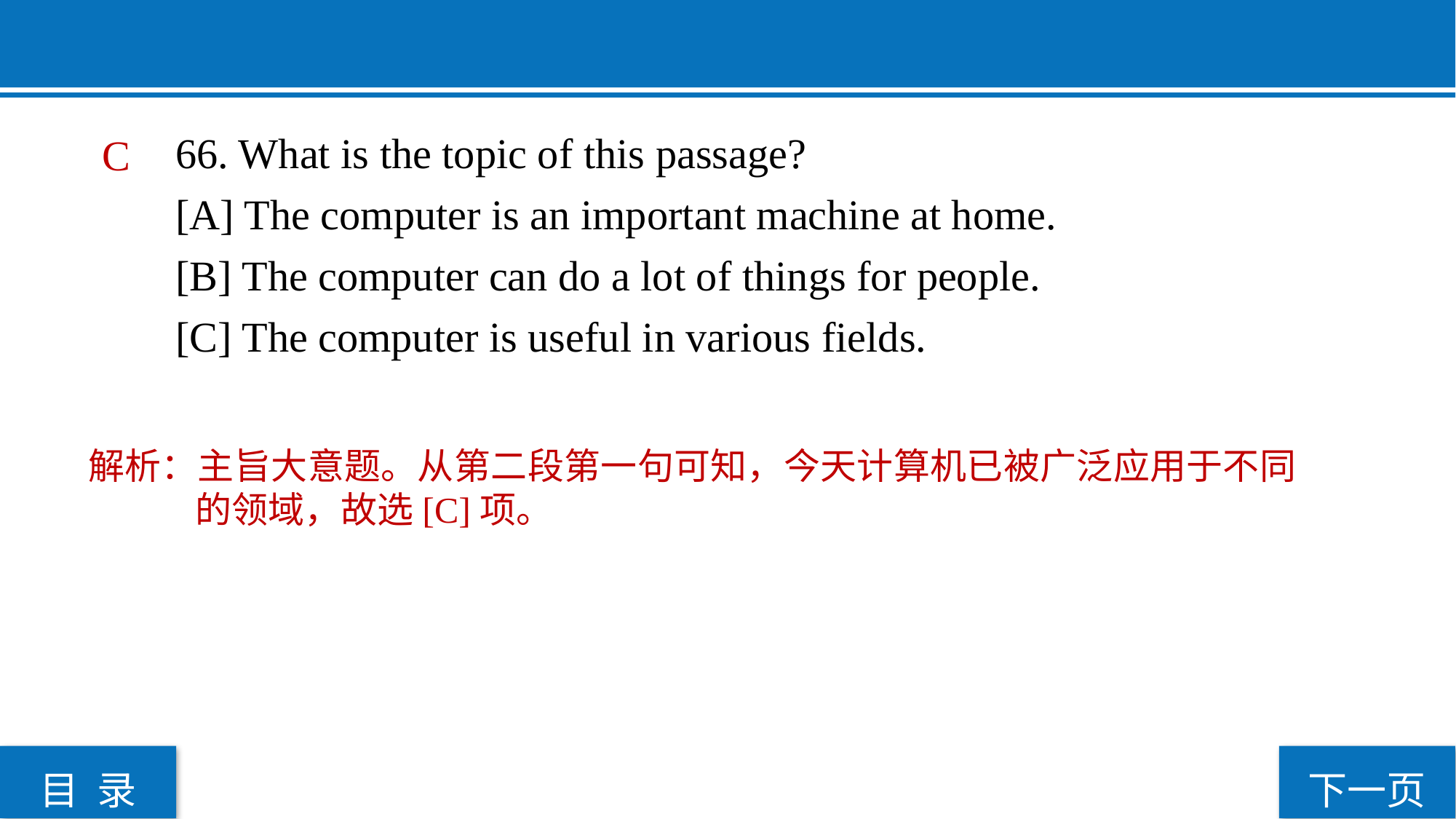

66. What is the topic of this passage?
[A] The computer is an important machine at home.
[B] The computer can do a lot of things for people.
[C] The computer is useful in various fields.
C
解析：主旨大意题。从第二段第一句可知，今天计算机已被广泛应用于不同的领域，故选[C]项。